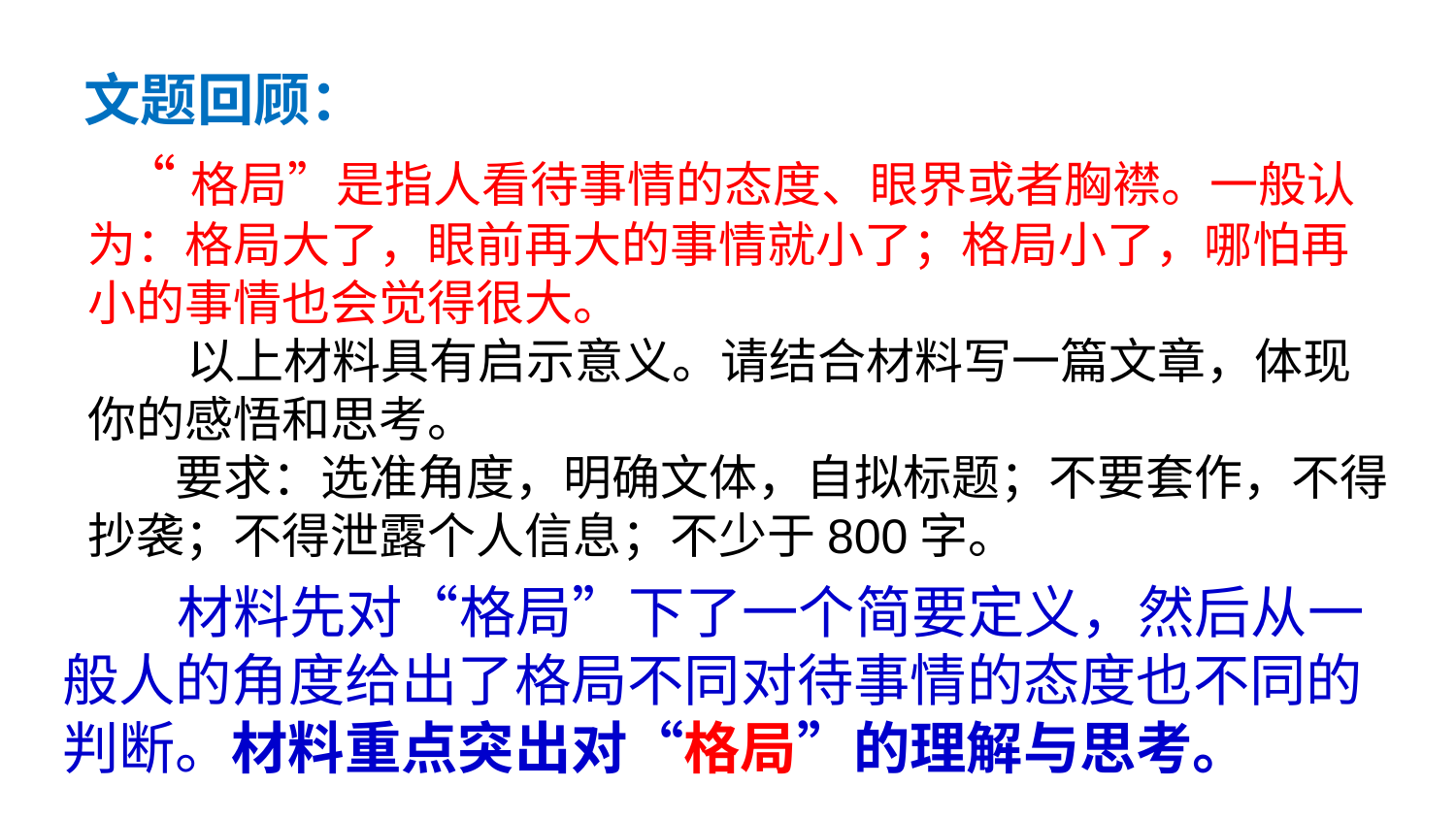

文题回顾：
   “格局”是指人看待事情的态度、眼界或者胸襟。一般认为：格局大了，眼前再大的事情就小了；格局小了，哪怕再小的事情也会觉得很大。
        以上材料具有启示意义。请结合材料写一篇文章，体现你的感悟和思考。
       要求：选准角度，明确文体，自拟标题；不要套作，不得抄袭；不得泄露个人信息；不少于800字。
        材料先对“格局”下了一个简要定义，然后从一般人的角度给出了格局不同对待事情的态度也不同的判断。材料重点突出对“格局”的理解与思考。